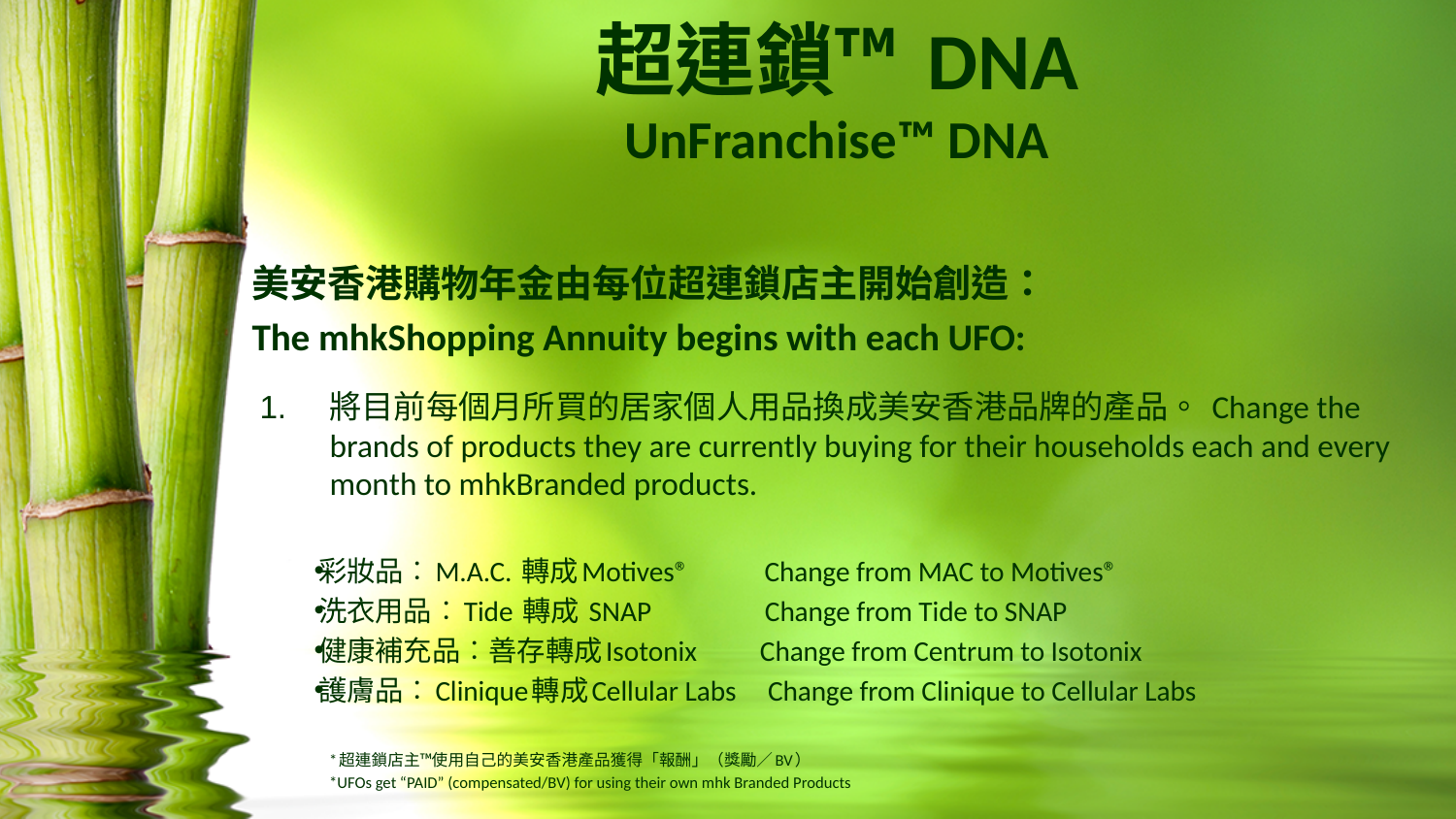

超連鎖™ DNA
UnFranchise™ DNA
美安香港購物年金由每位超連鎖店主開始創造：
The mhkShopping Annuity begins with each UFO:

將目前每個月所買的居家個人用品換成美安香港品牌的產品。 Change the brands of products they are currently buying for their households each and every month to mhkBranded products.

彩妝品︰M.A.C. 轉成Motives®            Change from MAC to Motives®
洗衣用品︰Tide 轉成 SNAP                  Change from Tide to SNAP
健康補充品︰善存轉成Isotonix          Change from Centrum to Isotonix
護膚品︰Clinique轉成Cellular Labs     Change from Clinique to Cellular Labs

*超連鎖店主™使用自己的美安香港產品獲得「報酬」（獎勵∕BV）
*UFOs get “PAID” (compensated/BV) for using their own mhk Branded Products